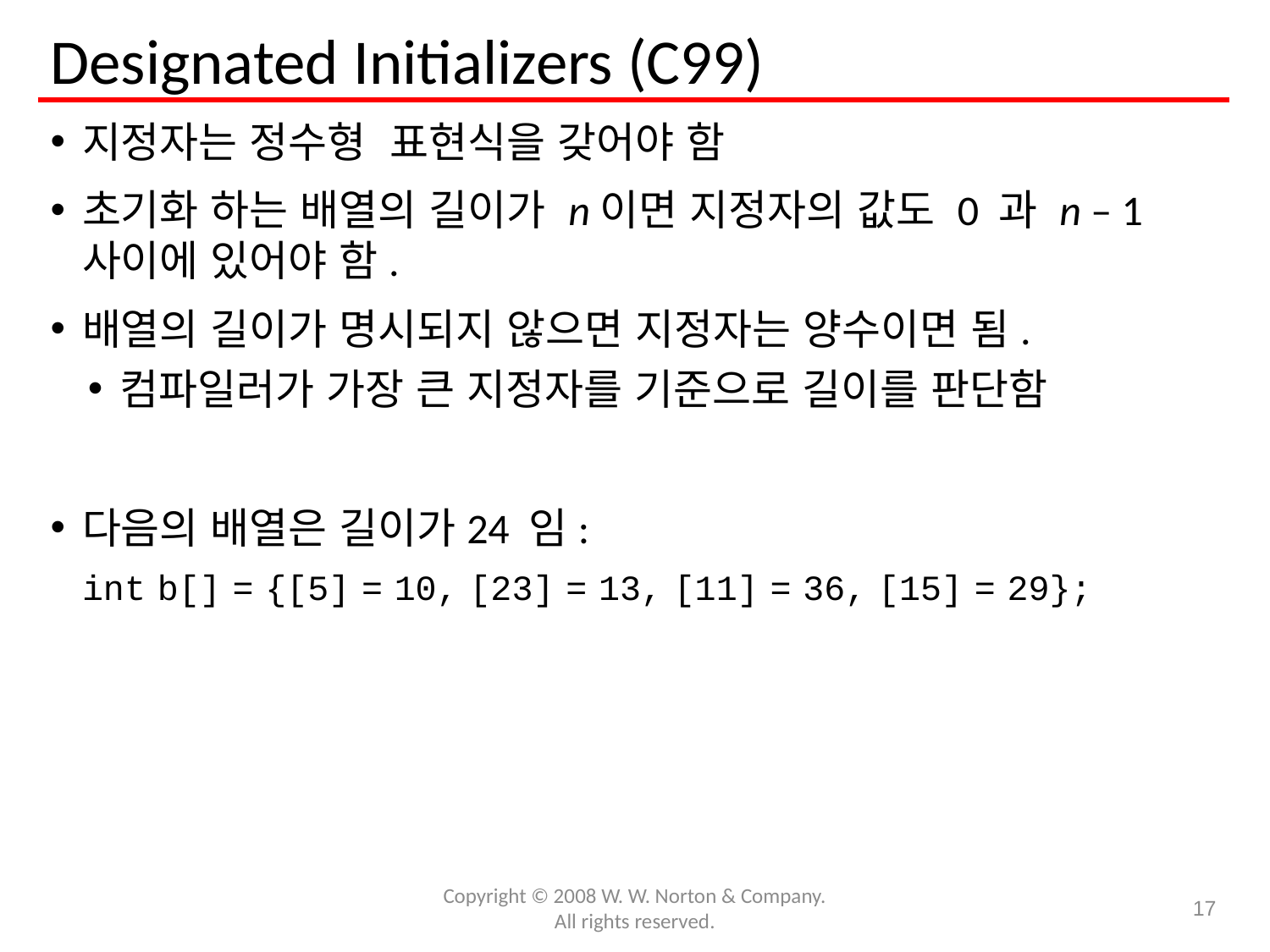

# Designated Initializers (C99)
지정자는 정수형  표현식을 갖어야 함
초기화 하는 배열의 길이가 n이면 지정자의 값도 0 과 n – 1 사이에 있어야 함.
배열의 길이가 명시되지 않으면 지정자는 양수이면 됨.
컴파일러가 가장 큰 지정자를 기준으로 길이를 판단함

다음의 배열은 길이가24 임:
	int b[] = {[5] = 10, [23] = 13, [11] = 36, [15] = 29};
Copyright © 2008 W. W. Norton & Company.
All rights reserved.
17